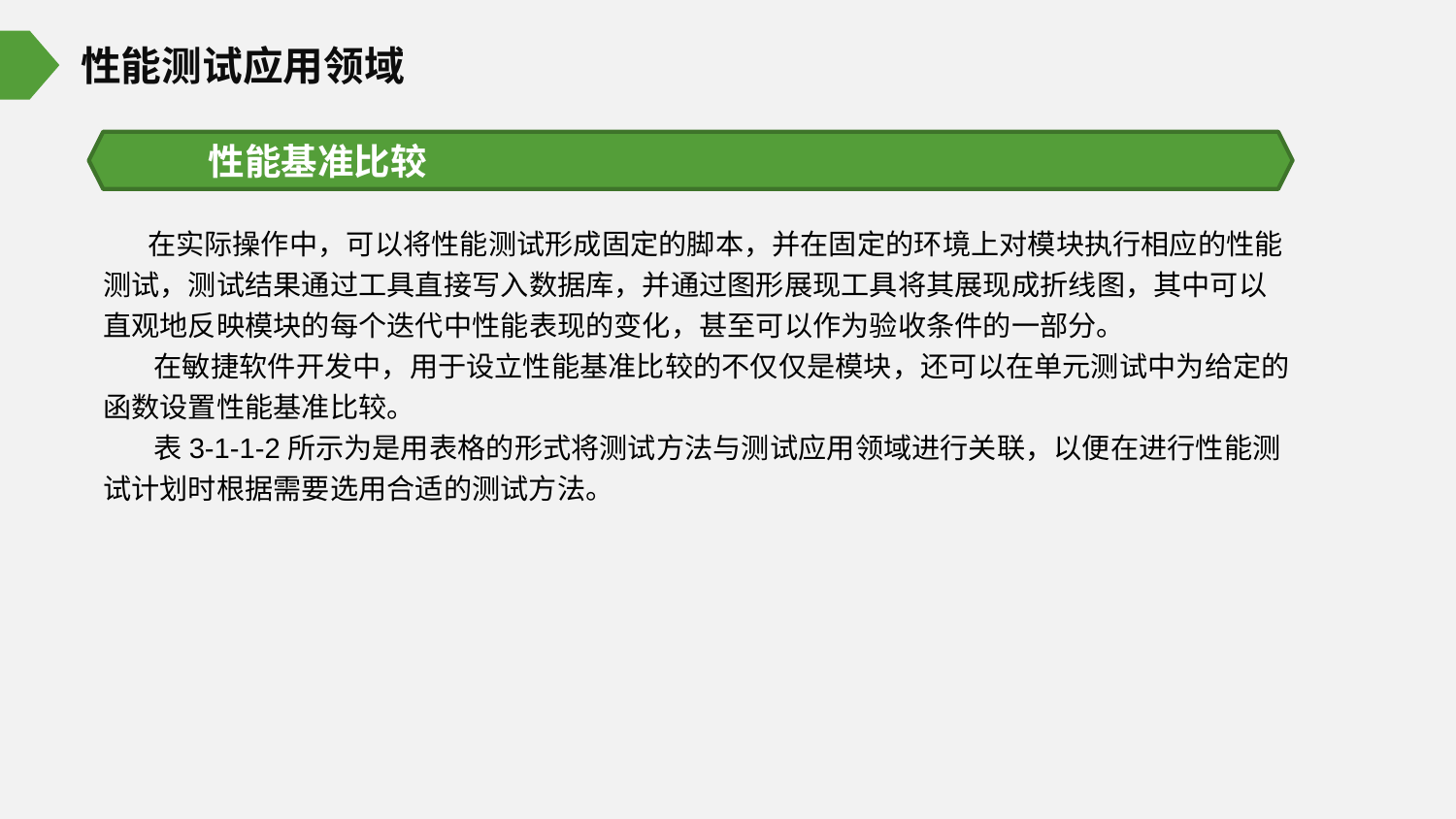

性能测试应用领域
性能基准比较
      在实际操作中，可以将性能测试形成固定的脚本，并在固定的环境上对模块执行相应的性能测试，测试结果通过工具直接写入数据库，并通过图形展现工具将其展现成折线图，其中可以直观地反映模块的每个迭代中性能表现的变化，甚至可以作为验收条件的一部分。
       在敏捷软件开发中，用于设立性能基准比较的不仅仅是模块，还可以在单元测试中为给定的函数设置性能基准比较。
       表3-1-1-2所示为是用表格的形式将测试方法与测试应用领域进行关联，以便在进行性能测试计划时根据需要选用合适的测试方法。